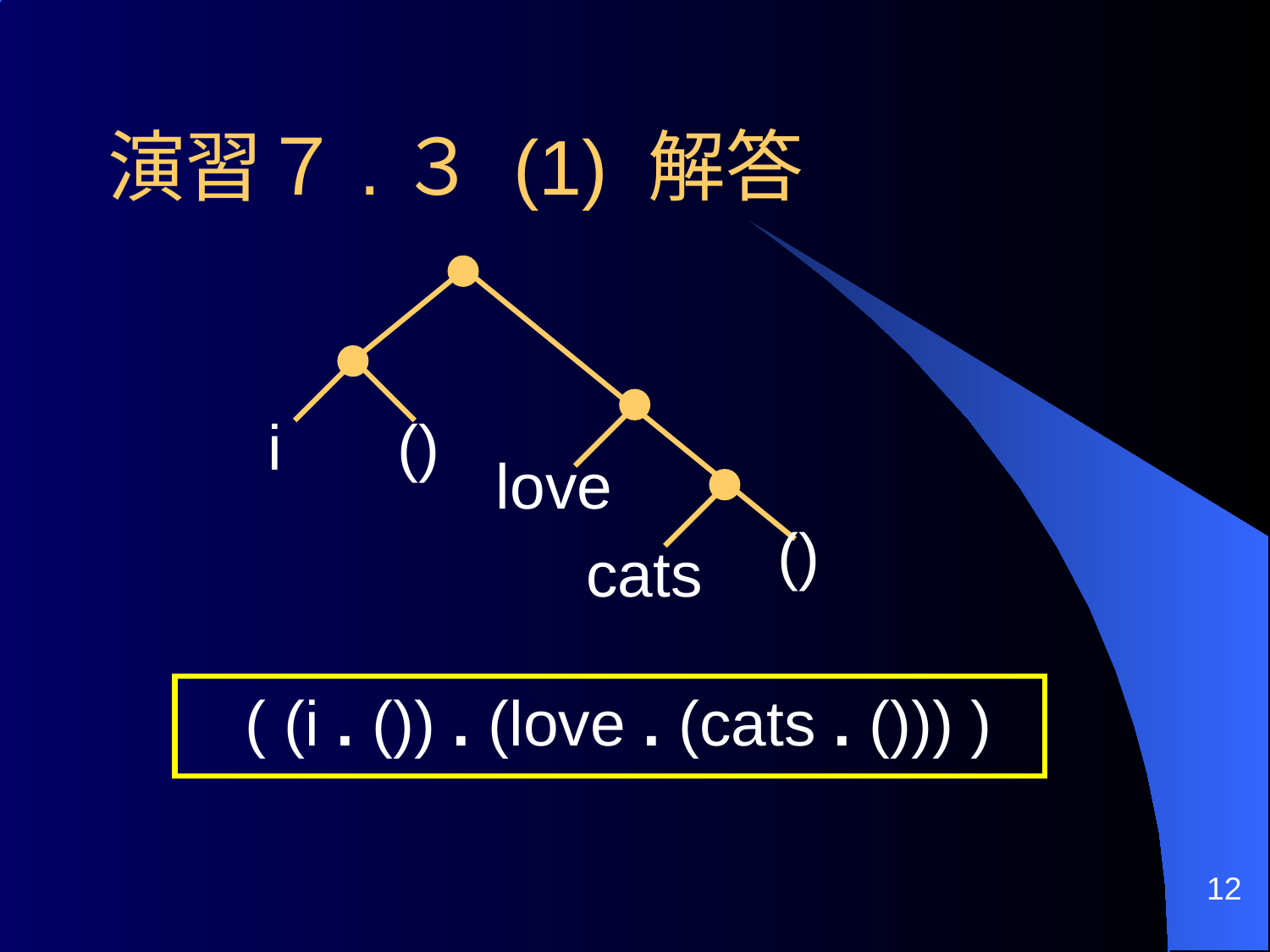

演習７.３ (1) 解答

i
()
love

()
cats
 ( (i . ()) . (love . (cats . ())) )
12